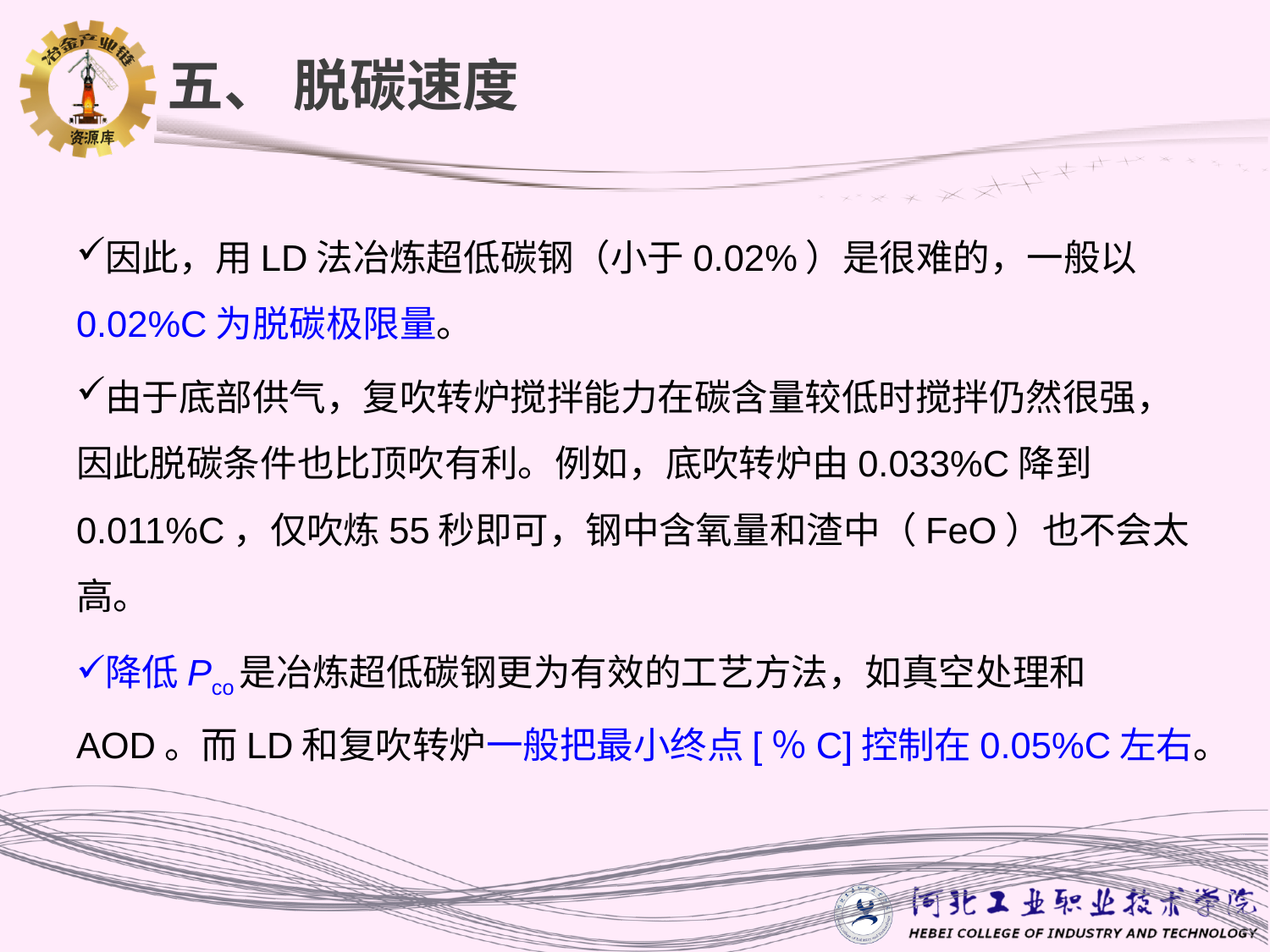

五、 脱碳速度
因此，用LD法冶炼超低碳钢（小于0.02%）是很难的，一般以0.02%C为脱碳极限量。
由于底部供气，复吹转炉搅拌能力在碳含量较低时搅拌仍然很强，因此脱碳条件也比顶吹有利。例如，底吹转炉由0.033%C降到0.011%C，仅吹炼55秒即可，钢中含氧量和渣中（FeO）也不会太高。
降低Pco是冶炼超低碳钢更为有效的工艺方法，如真空处理和AOD。而LD和复吹转炉一般把最小终点[％C]控制在0.05%C左右。